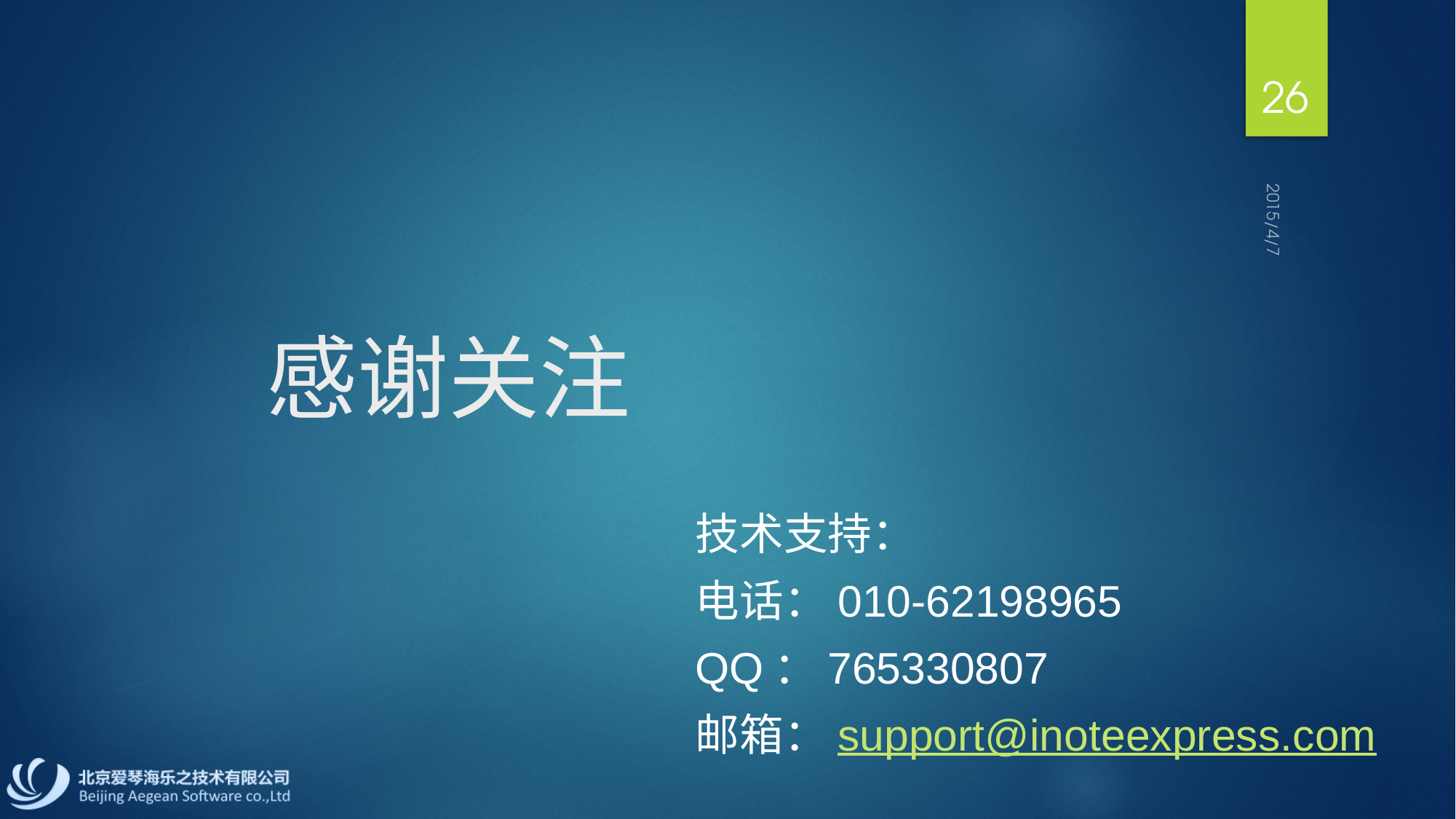

26
2015/4/7
# 感谢关注
技术支持：
电话：010-62198965
QQ：765330807
邮箱：support@inoteexpress.com